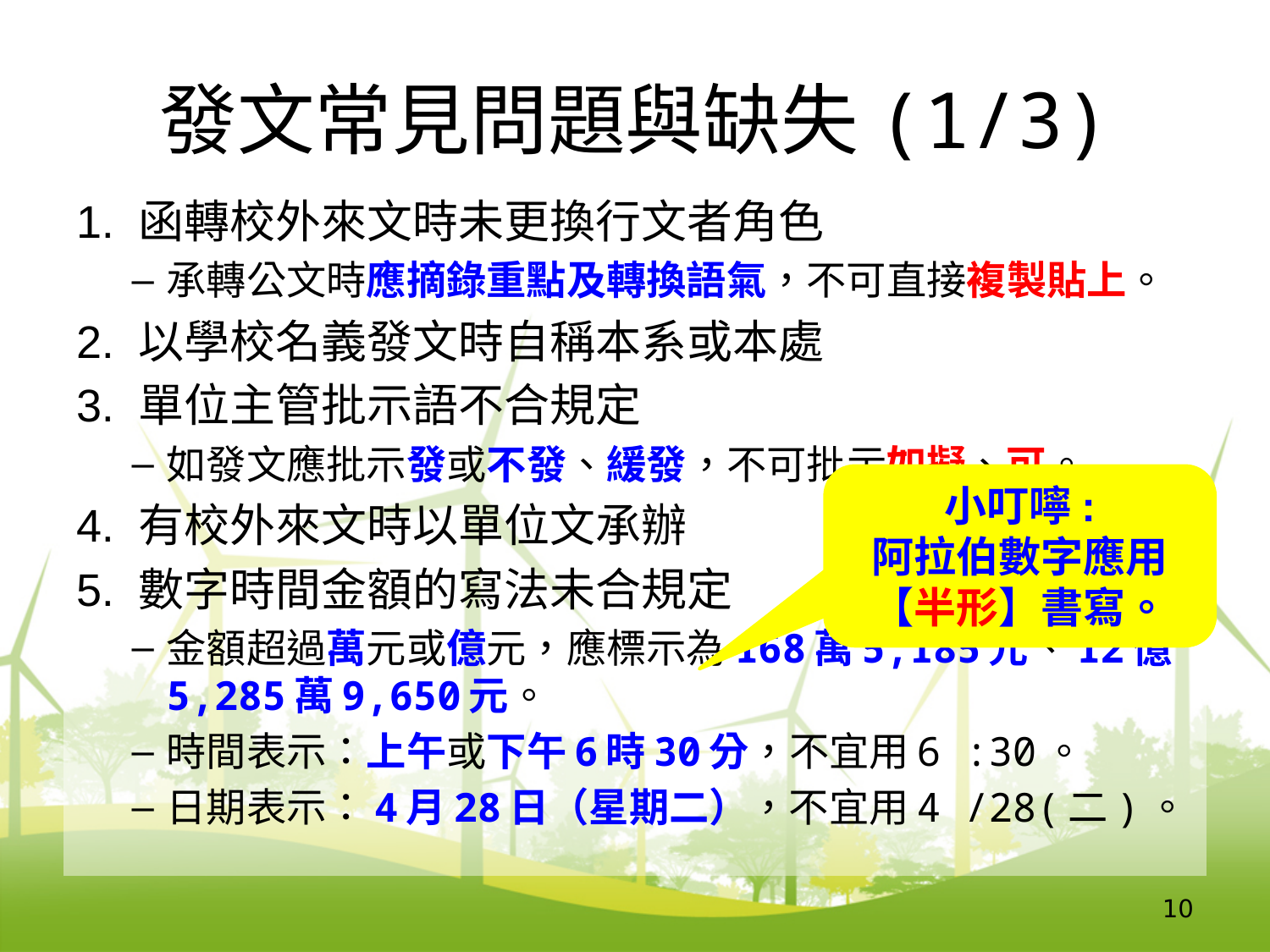

# 發文常見問題與缺失(1/3)
函轉校外來文時未更換行文者角色
承轉公文時應摘錄重點及轉換語氣，不可直接複製貼上。
以學校名義發文時自稱本系或本處
單位主管批示語不合規定
如發文應批示發或不發、緩發，不可批示如擬、可。
有校外來文時以單位文承辦
數字時間金額的寫法未合規定
金額超過萬元或億元，應標示為168萬5,185元、12億5,285萬9,650元。
時間表示：上午或下午6時30分，不宜用6 :30。
日期表示：4月28日（星期二），不宜用4 /28(二)。

小叮嚀:
阿拉伯數字應用【半形】書寫。
10